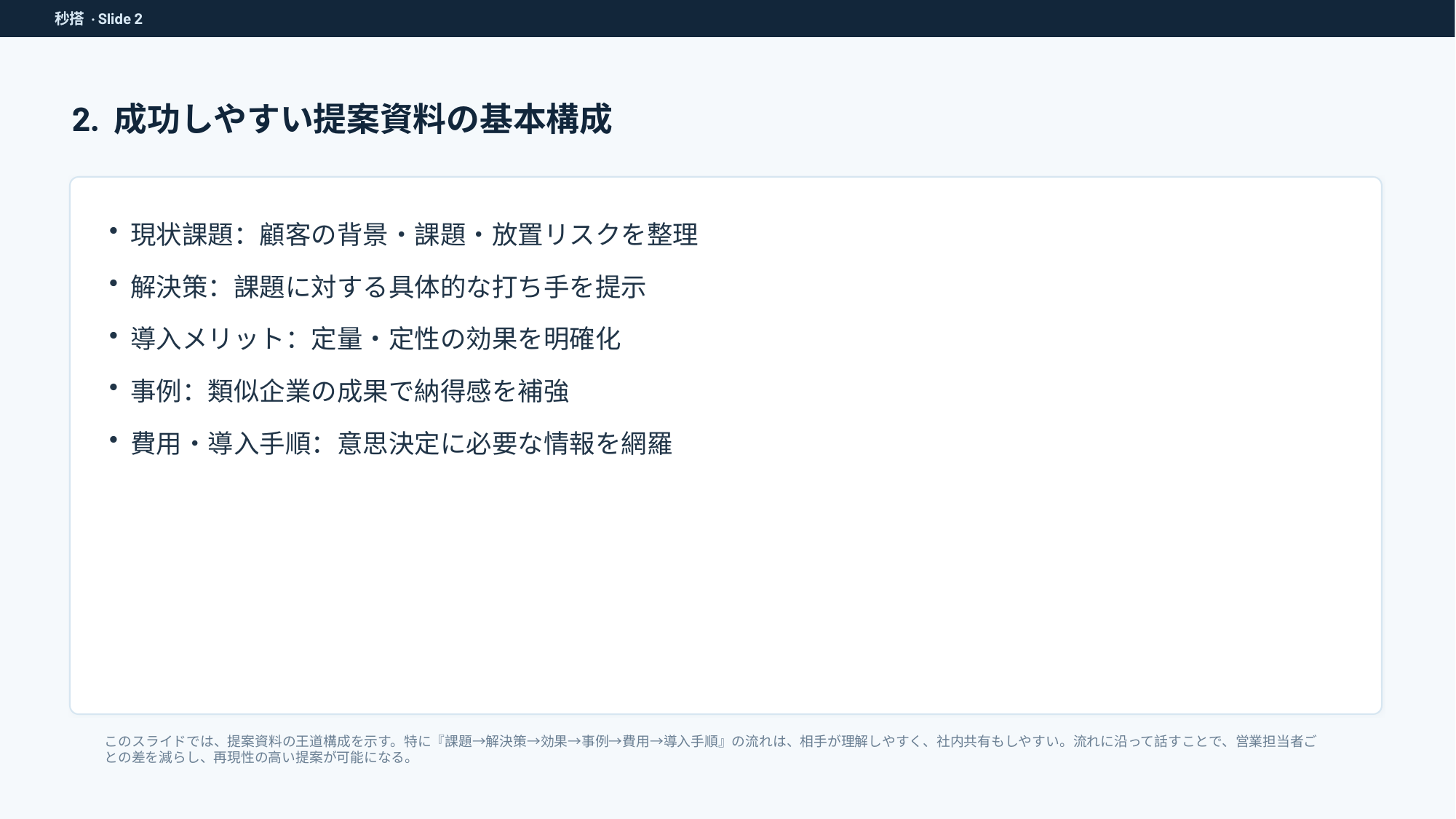

秒搭 · Slide 2
2. 成功しやすい提案資料の基本構成

現状課題：顧客の背景・課題・放置リスクを整理
解決策：課題に対する具体的な打ち手を提示
導入メリット：定量・定性の効果を明確化
事例：類似企業の成果で納得感を補強
費用・導入手順：意思決定に必要な情報を網羅
このスライドでは、提案資料の王道構成を示す。特に『課題→解決策→効果→事例→費用→導入手順』の流れは、相手が理解しやすく、社内共有もしやすい。流れに沿って話すことで、営業担当者ごとの差を減らし、再現性の高い提案が可能になる。